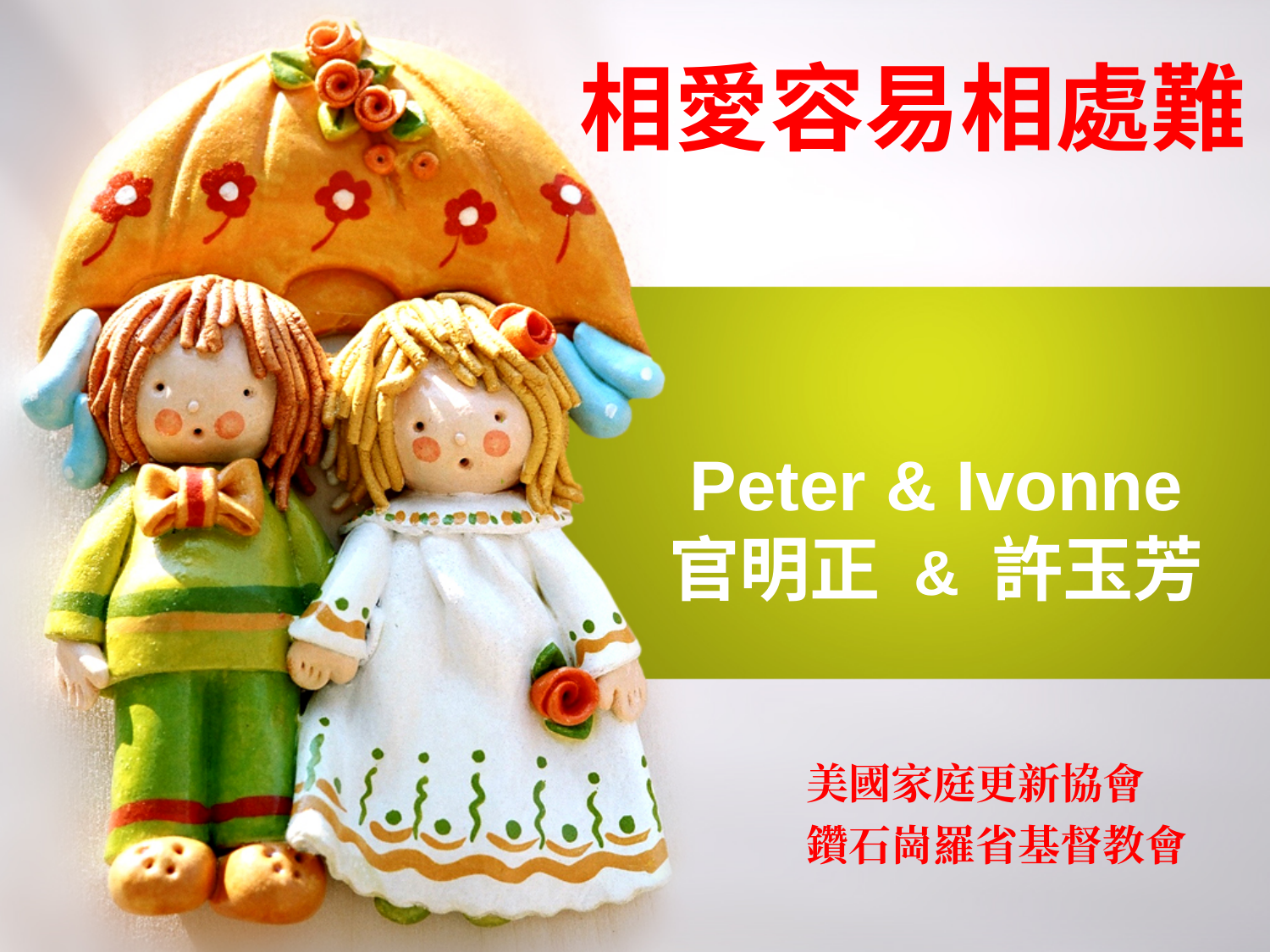

相愛容易相處難
#
Peter & Ivonne
官明正 & 許玉芳

美國家庭更新協會
鑽石崗羅省基督教會